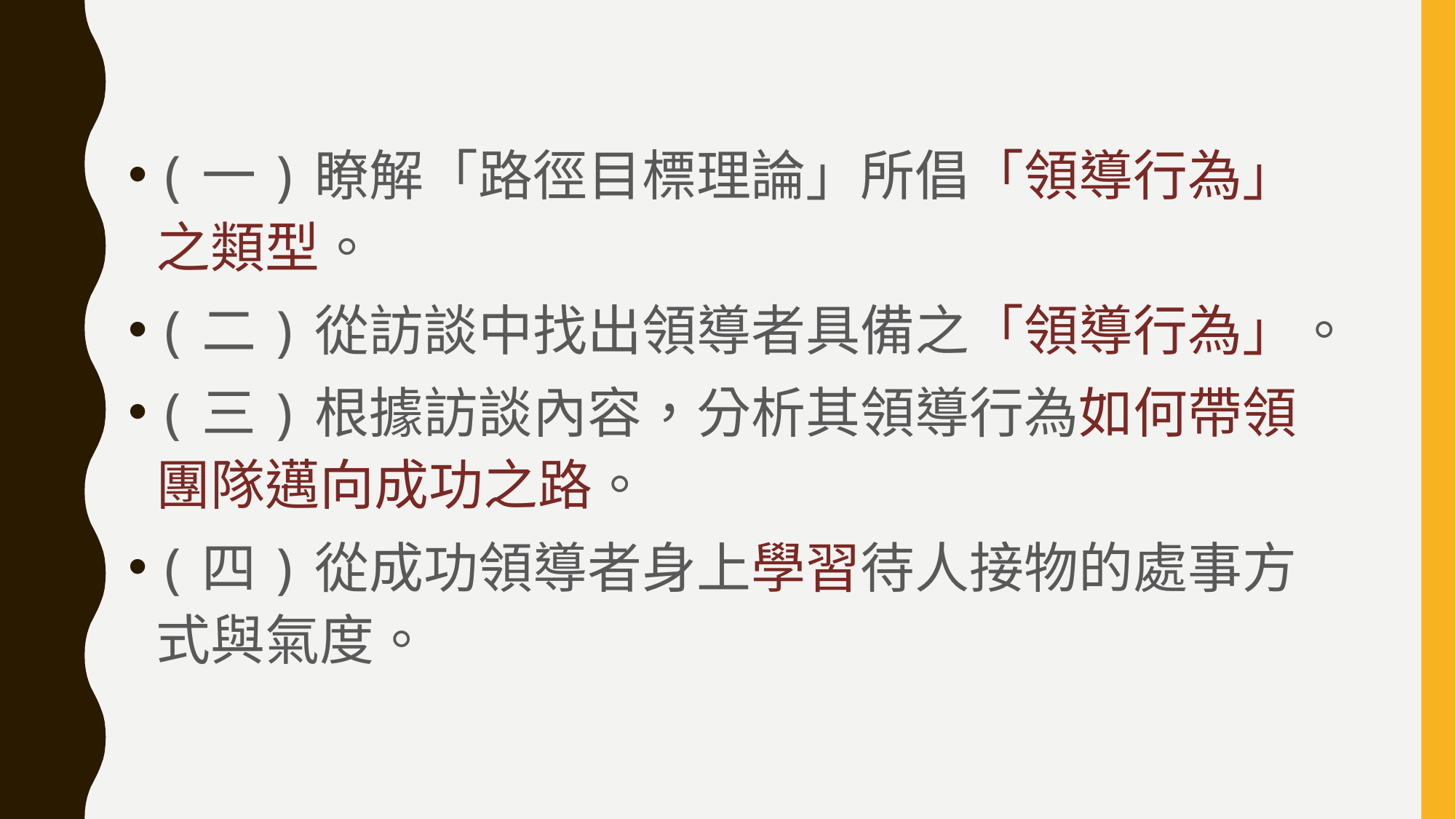

(一)瞭解「路徑目標理論」所倡「領導行為」之類型。
(二)從訪談中找出領導者具備之「領導行為」。
(三)根據訪談內容，分析其領導行為如何帶領團隊邁向成功之路。
(四)從成功領導者身上學習待人接物的處事方式與氣度。